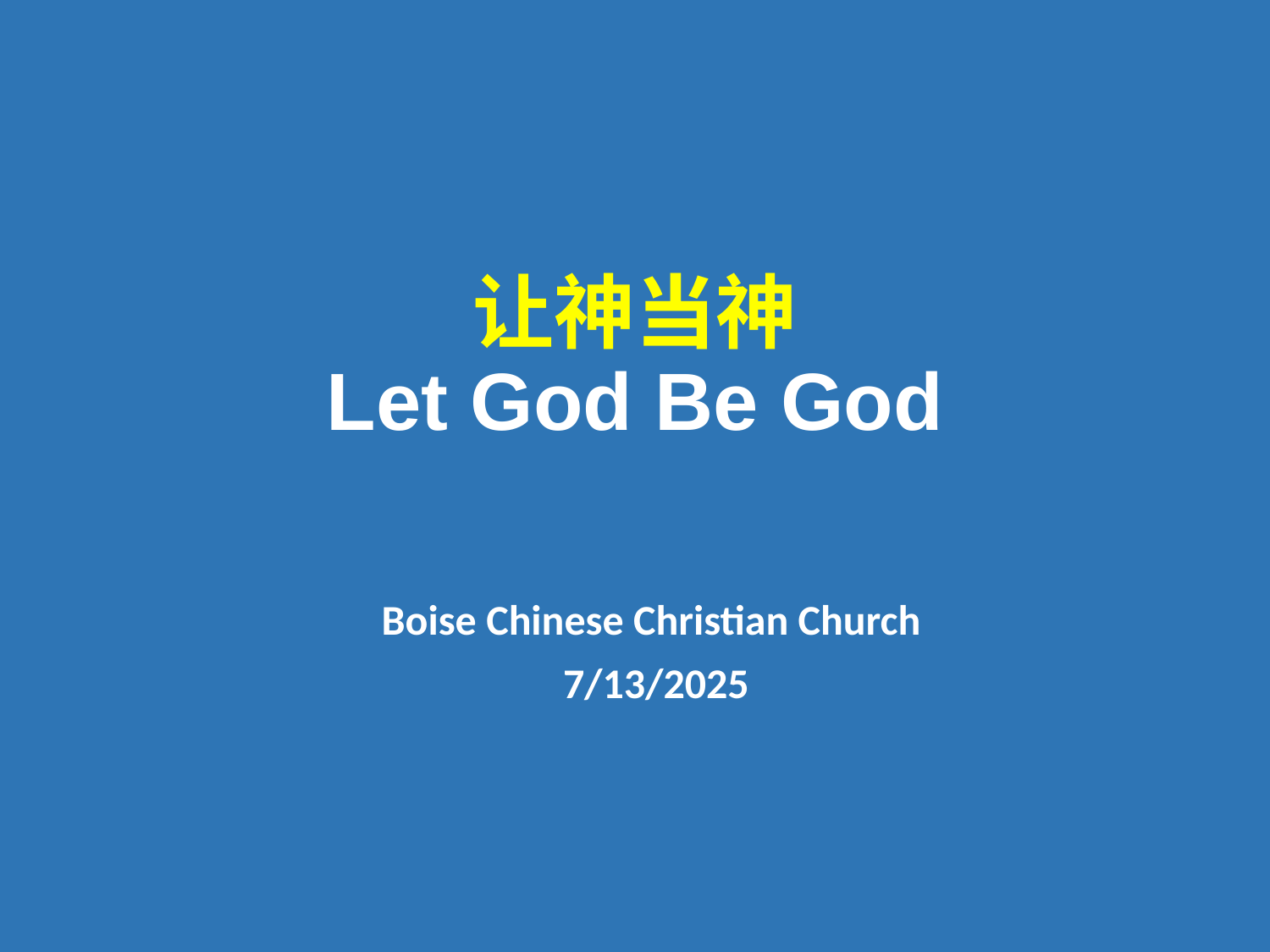

# 让神当神 Let God Be God
Boise Chinese Christian Church
7/13/2025